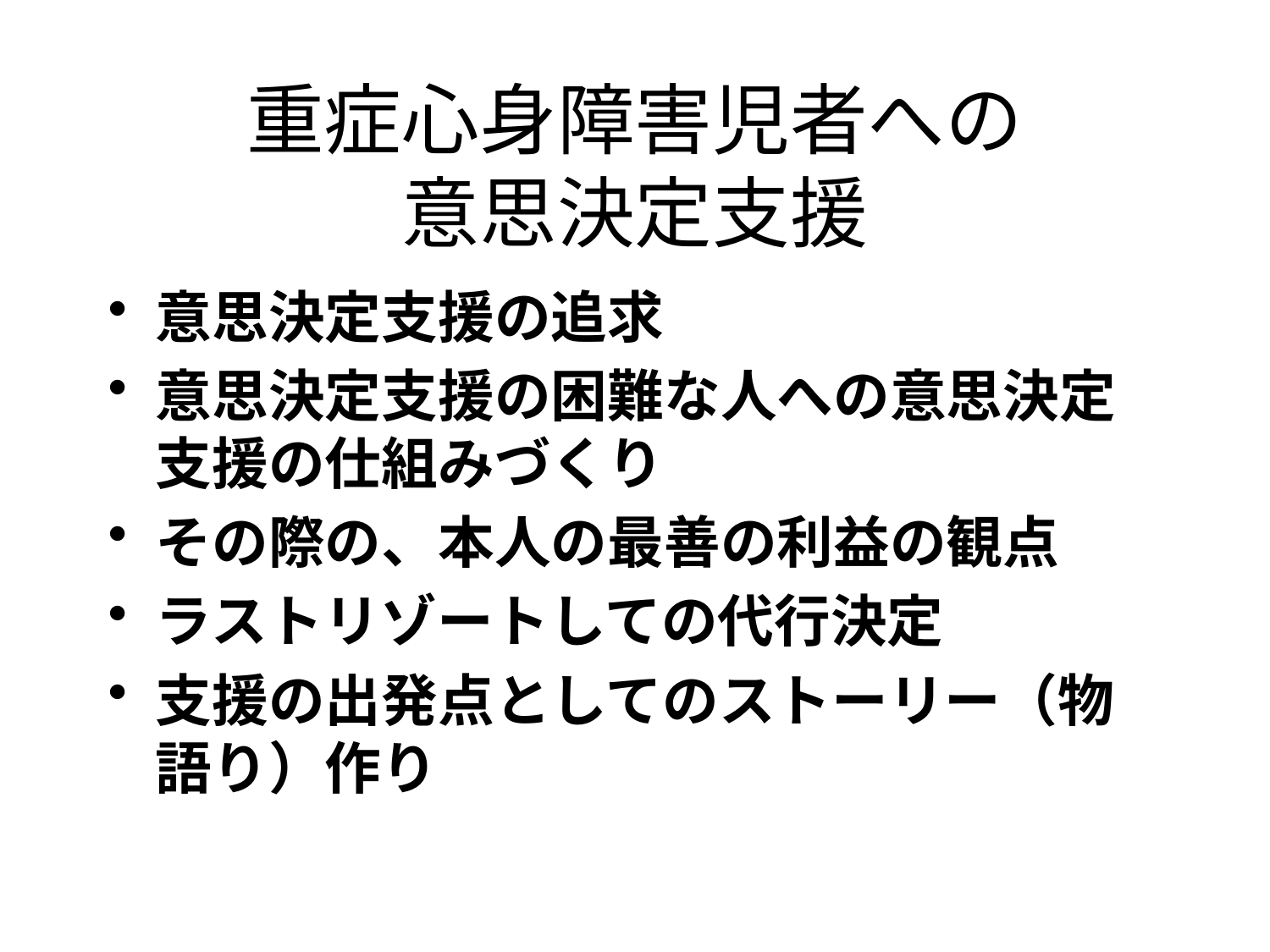

# 重症心身障害児者への 意思決定支援
意思決定支援の追求
意思決定支援の困難な人への意思決定支援の仕組みづくり
その際の、本人の最善の利益の観点
ラストリゾートしての代行決定
支援の出発点としてのストーリー（物語り）作り